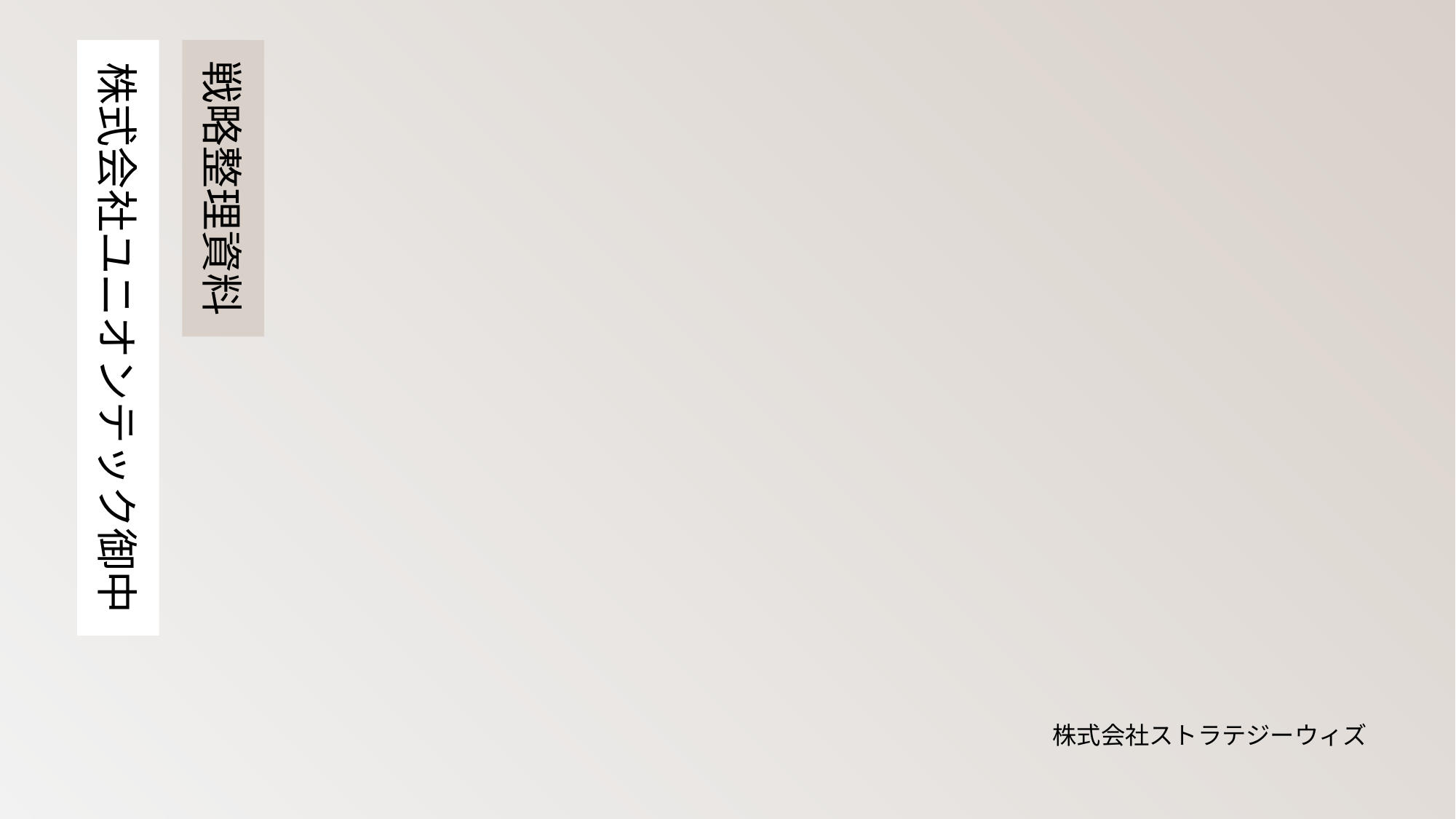

株式会社ユニオンテック御中
戦略整理資料
株式会社ストラテジーウィズ